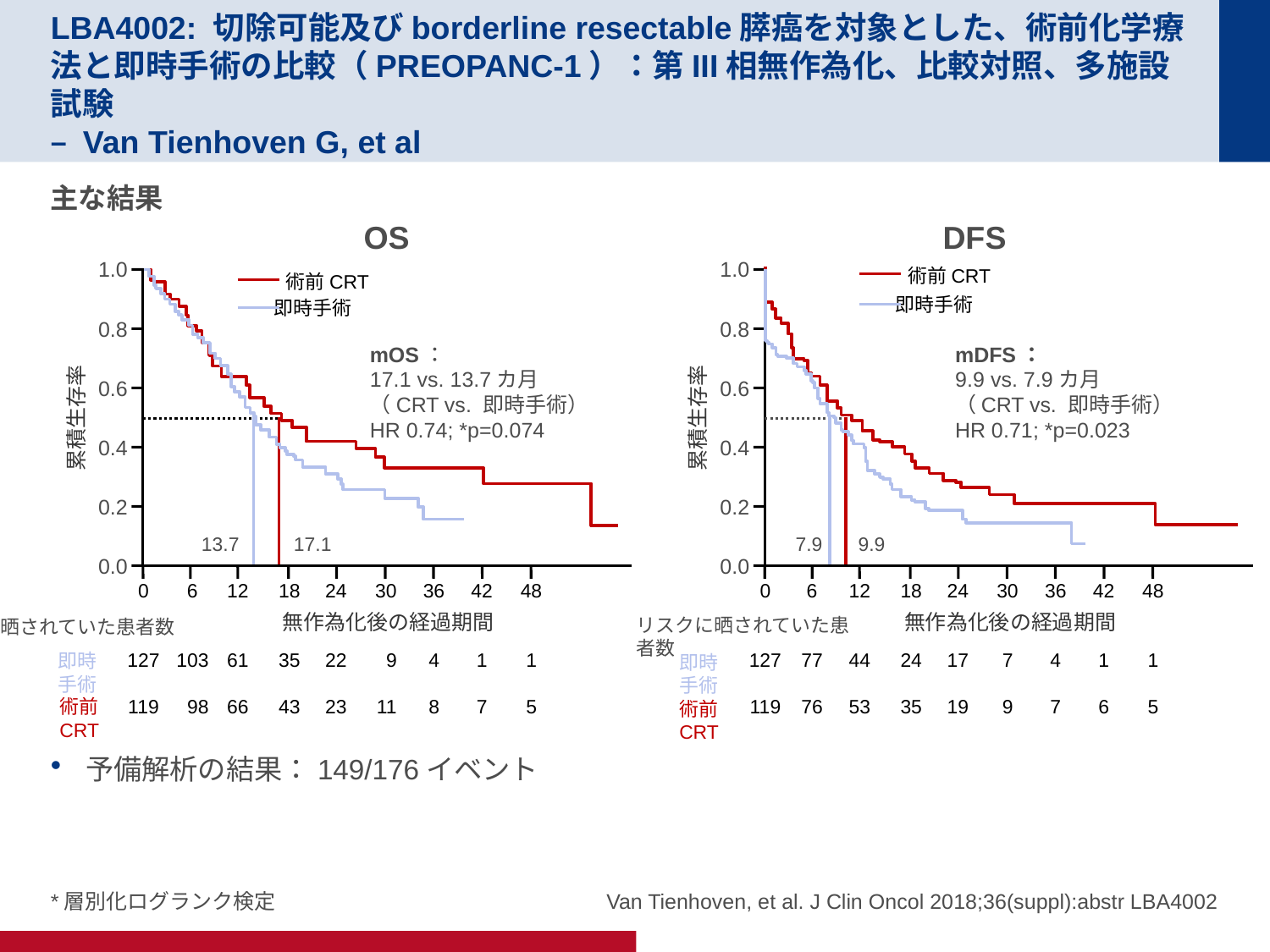

# LBA4002: 切除可能及びborderline resectable膵癌を対象とした、術前化学療法と即時手術の比較（PREOPANC-1）：第III相無作為化、比較対照、多施設試験 – Van Tienhoven G, et al
主な結果

予備解析の結果：149/176イベント

OS
DFS
1.0

0.8
0.6
累積生存率
0.4
0.2
0.0
0

127

119
6

103

98
12

61

66
18

35

43
24

22

23
30

9

11
36

4

8
42

1

7
48

1

5
無作為化後の経過期間
術前CRT

即時手術

13.7
17.1
リスクに晒されていた患者数
即時
手術
術前
CRT
1.0

0.8
0.6
累積生存率
0.4
0.2
0.0
0

127

119
6

77

76
12

44

53
18

24

35
24

17

19
30

7

9
36

4

7
42

1

6
48

1

5
無作為化後の経過期間
術前CRT
即時手術

7.9
9.9
リスクに晒されていた患者数
即時
手術
術前
CRT

mOS：
17.1 vs. 13.7カ月
（CRT vs. 即時手術）
HR 0.74; *p=0.074

mDFS：
9.9 vs. 7.9カ月
（CRT vs. 即時手術）
HR 0.71; *p=0.023

*層別化ログランク検定
Van Tienhoven, et al. J Clin Oncol 2018;36(suppl):abstr LBA4002